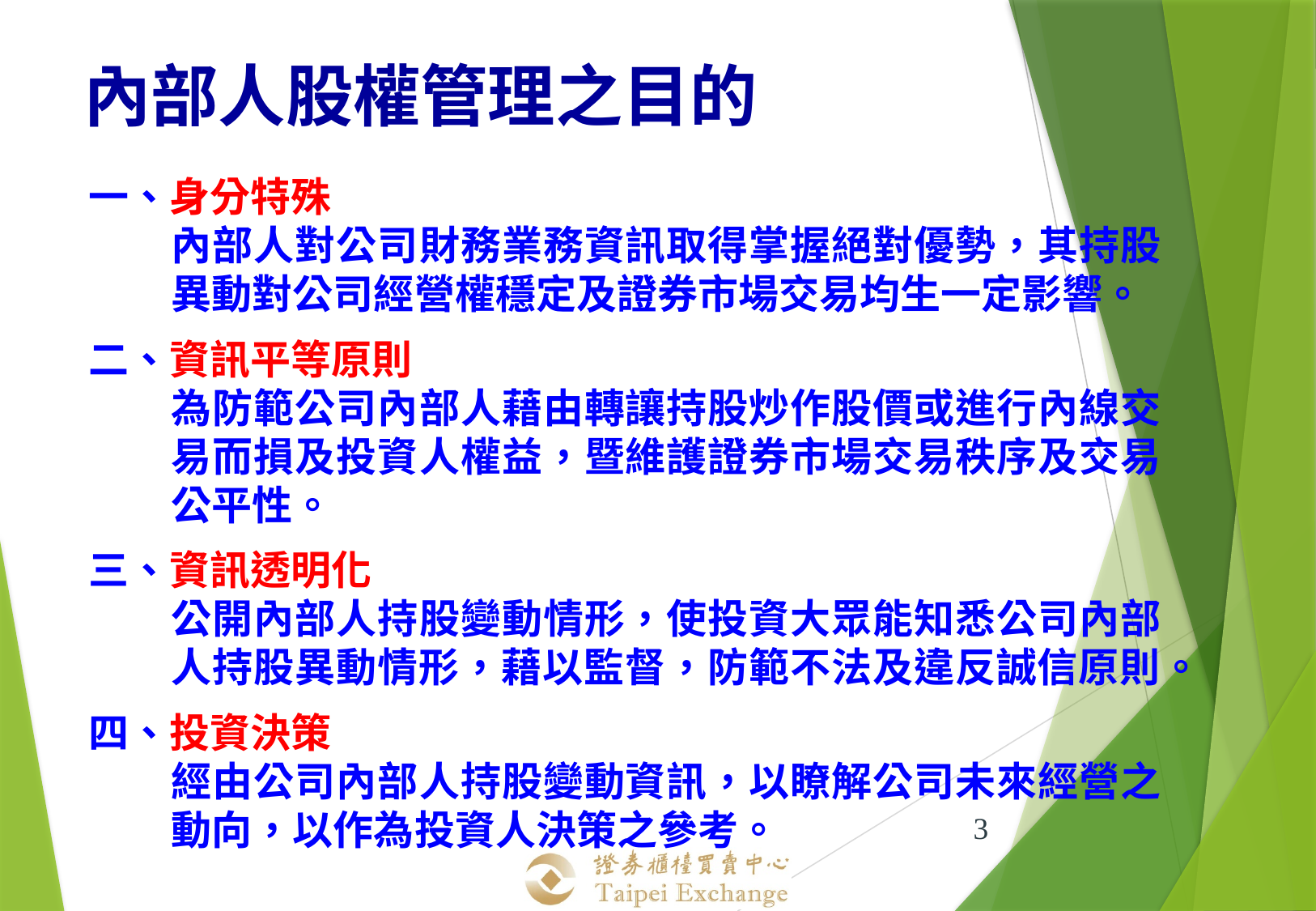

內部人股權管理之目的
一、身分特殊
內部人對公司財務業務資訊取得掌握絕對優勢，其持股異動對公司經營權穩定及證券市場交易均生一定影響。
二、資訊平等原則
為防範公司內部人藉由轉讓持股炒作股價或進行內線交易而損及投資人權益，暨維護證券市場交易秩序及交易公平性。
三、資訊透明化
公開內部人持股變動情形，使投資大眾能知悉公司內部人持股異動情形，藉以監督，防範不法及違反誠信原則。
四、投資決策
經由公司內部人持股變動資訊，以瞭解公司未來經營之動向，以作為投資人決策之參考。
3